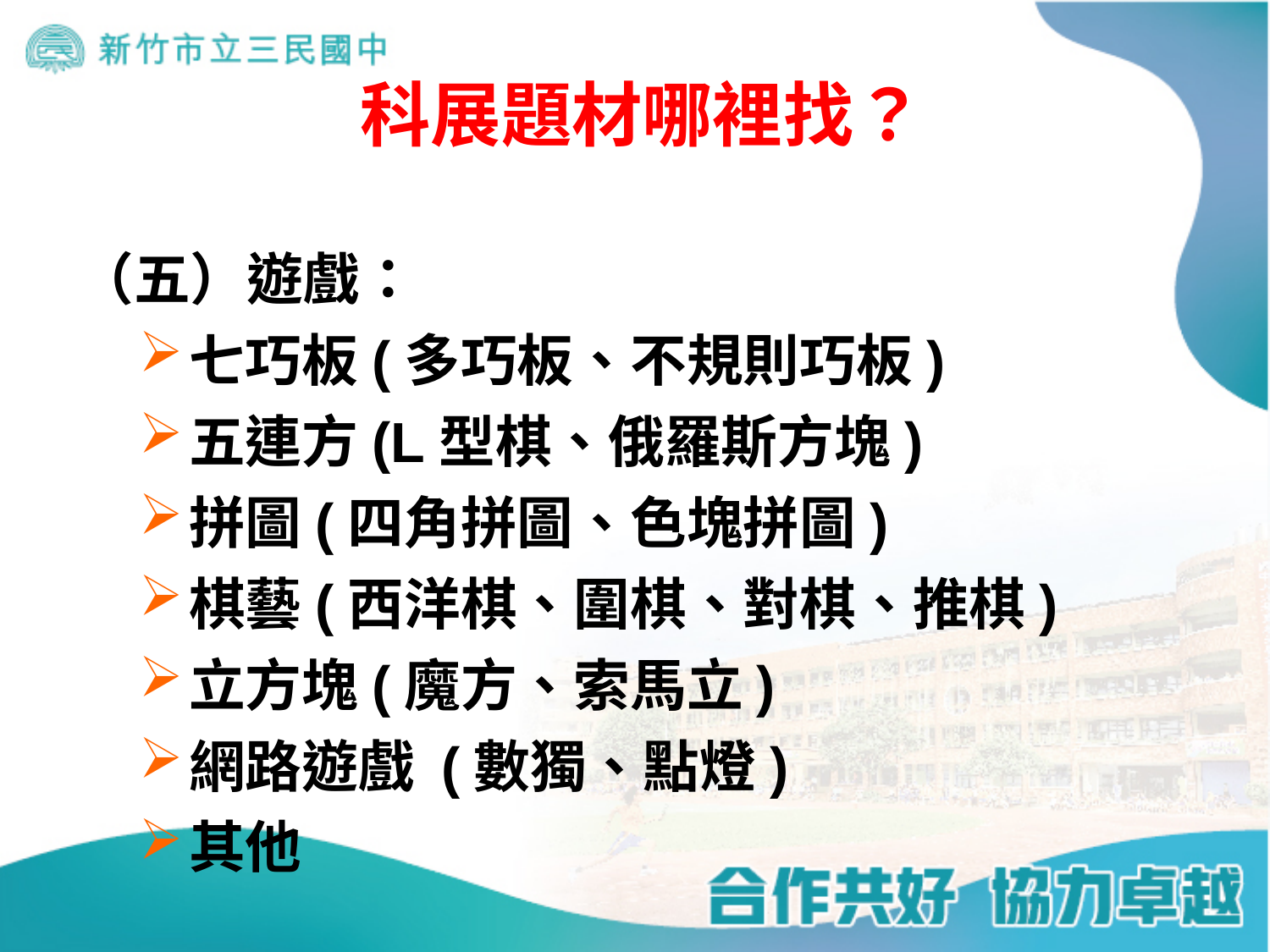

# 科展題材哪裡找？
（五）遊戲：
七巧板(多巧板、不規則巧板)
五連方(L型棋、俄羅斯方塊)
拼圖(四角拼圖、色塊拼圖)
棋藝(西洋棋、圍棋、對棋、推棋)
立方塊(魔方、索馬立)
網路遊戲 (數獨、點燈)
其他